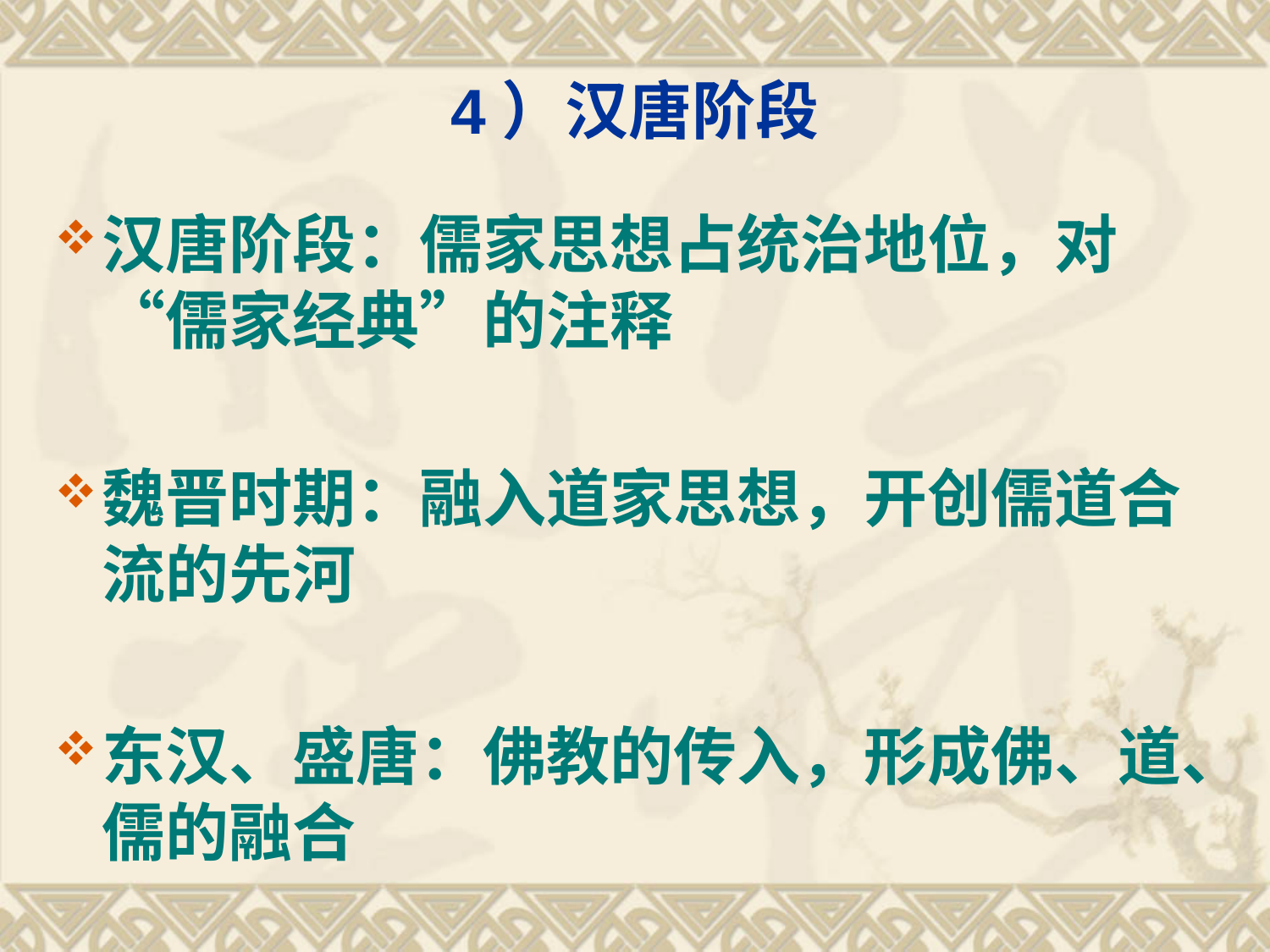

# 4）汉唐阶段
汉唐阶段：儒家思想占统治地位，对“儒家经典”的注释

魏晋时期：融入道家思想，开创儒道合流的先河

东汉、盛唐：佛教的传入，形成佛、道、儒的融合